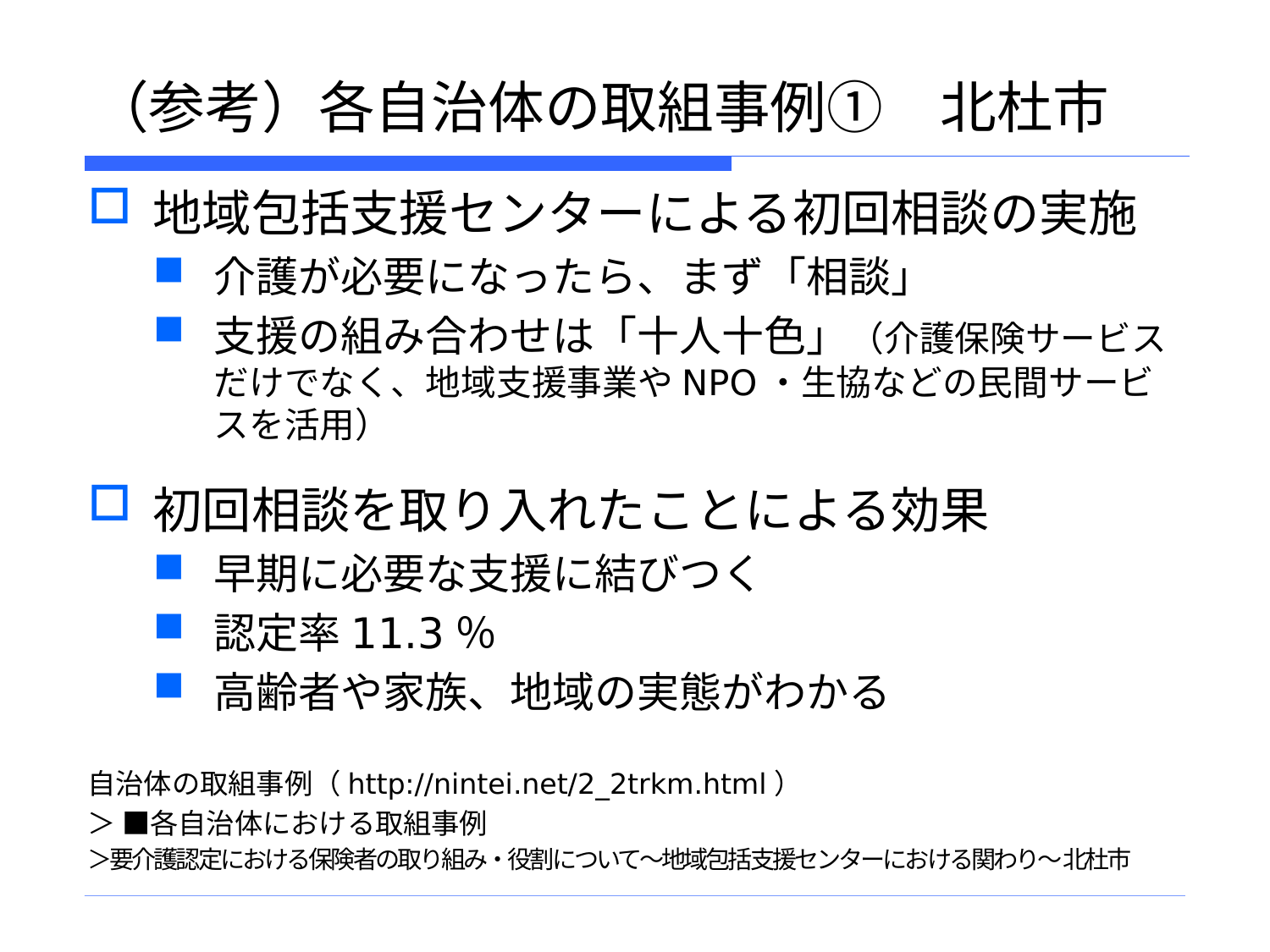

# （参考）各自治体の取組事例①　北杜市
地域包括支援センターによる初回相談の実施
介護が必要になったら、まず「相談」
支援の組み合わせは「十人十色」（介護保険サービスだけでなく、地域支援事業やNPO・生協などの民間サービスを活用）

初回相談を取り入れたことによる効果
早期に必要な支援に結びつく
認定率11.3％
高齢者や家族、地域の実態がわかる

自治体の取組事例（http://nintei.net/2_2trkm.html）
＞ ■各自治体における取組事例
＞要介護認定における保険者の取り組み・役割について～地域包括支援センターにおける関わり～ 北杜市